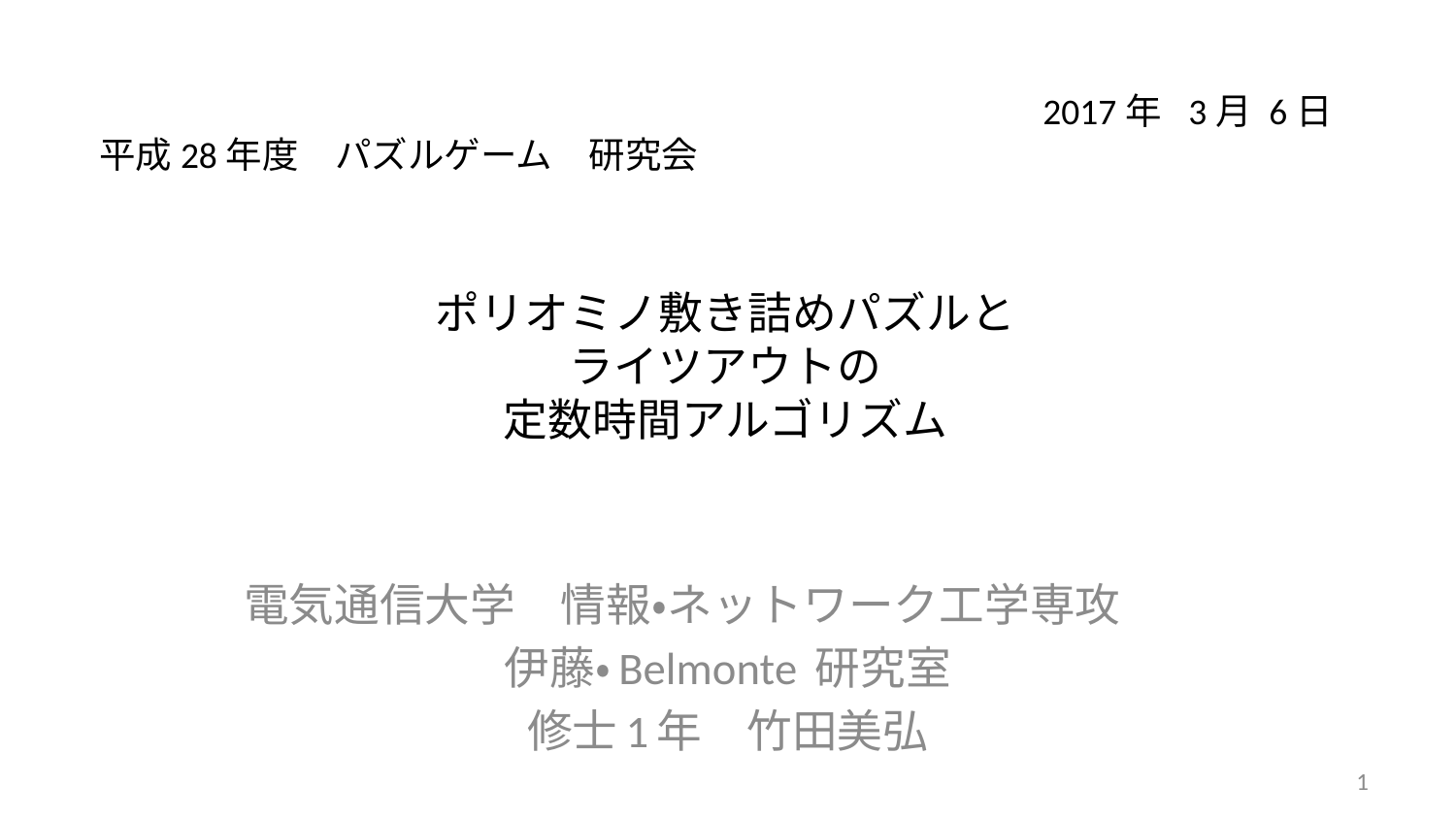

2017年	3月 6日
平成28年度　パズルゲーム　研究会
# ポリオミノ敷き詰めパズルと ライツアウトの 定数時間アルゴリズム
電気通信大学　情報・ネットワーク工学専攻
伊藤・Belmonte 研究室
修士1年　竹田美弘

1